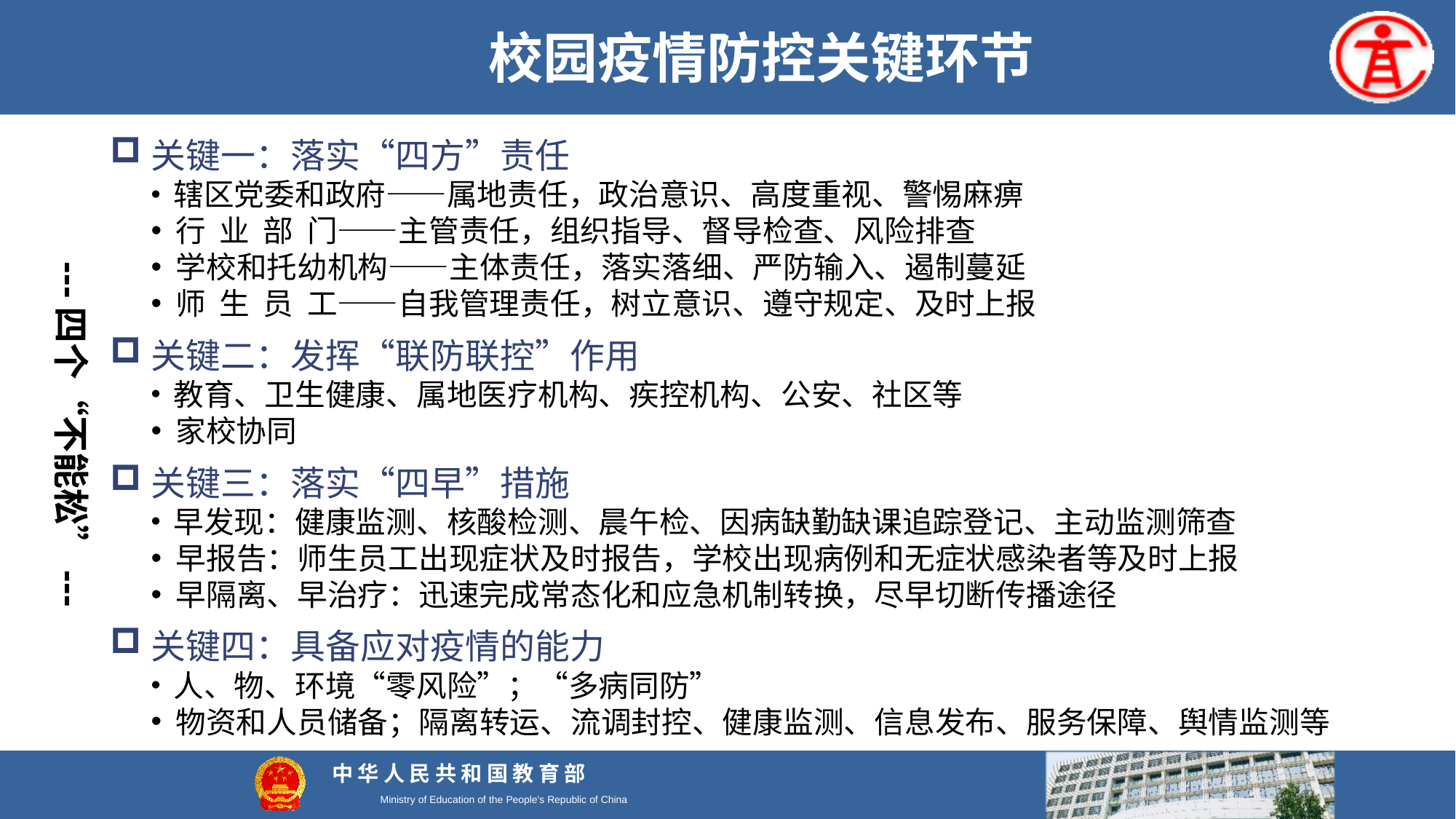

校园疫情防控关键环节
关键一：落实“四方”责任
 辖区党委和政府——属地责任，政治意识、高度重视、警惕麻痹
 行  业  部  门——主管责任，组织指导、督导检查、风险排查
 学校和托幼机构——主体责任，落实落细、严防输入、遏制蔓延
 师  生  员  工——自我管理责任，树立意识、遵守规定、及时上报
关键二：发挥“联防联控”作用
 教育、卫生健康、属地医疗机构、疾控机构、公安、社区等
 家校协同
关键三：落实“四早”措施
 早发现：健康监测、核酸检测、晨午检、因病缺勤缺课追踪登记、主动监测筛查
 早报告：师生员工出现症状及时报告，学校出现病例和无症状感染者等及时上报
 早隔离、早治疗：迅速完成常态化和应急机制转换，尽早切断传播途径
关键四：具备应对疫情的能力
 人、物、环境“零风险”；“多病同防”
 物资和人员储备；隔离转运、流调封控、健康监测、信息发布、服务保障、舆情监测等
---四个“不能松”---